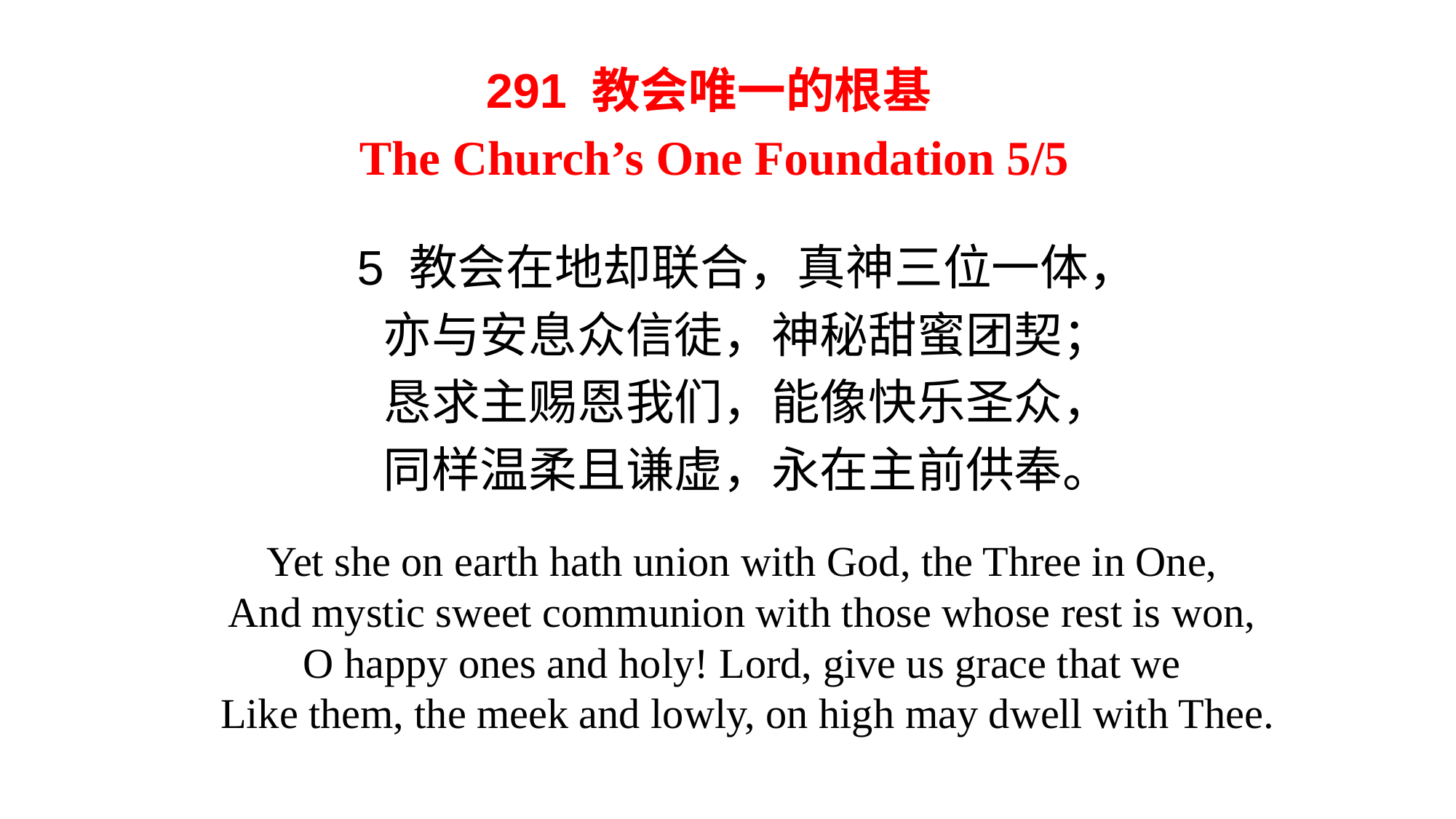

291 教会唯一的根基
The Church’s One Foundation 5/5
5 教会在地却联合，真神三位一体，
亦与安息众信徒，神秘甜蜜团契；
恳求主赐恩我们，能像快乐圣众，
同样温柔且谦虚，永在主前供奉。

Yet she on earth hath union with God, the Three in One,
And mystic sweet communion with those whose rest is won,
O happy ones and holy! Lord, give us grace that we
Like them, the meek and lowly, on high may dwell with Thee.